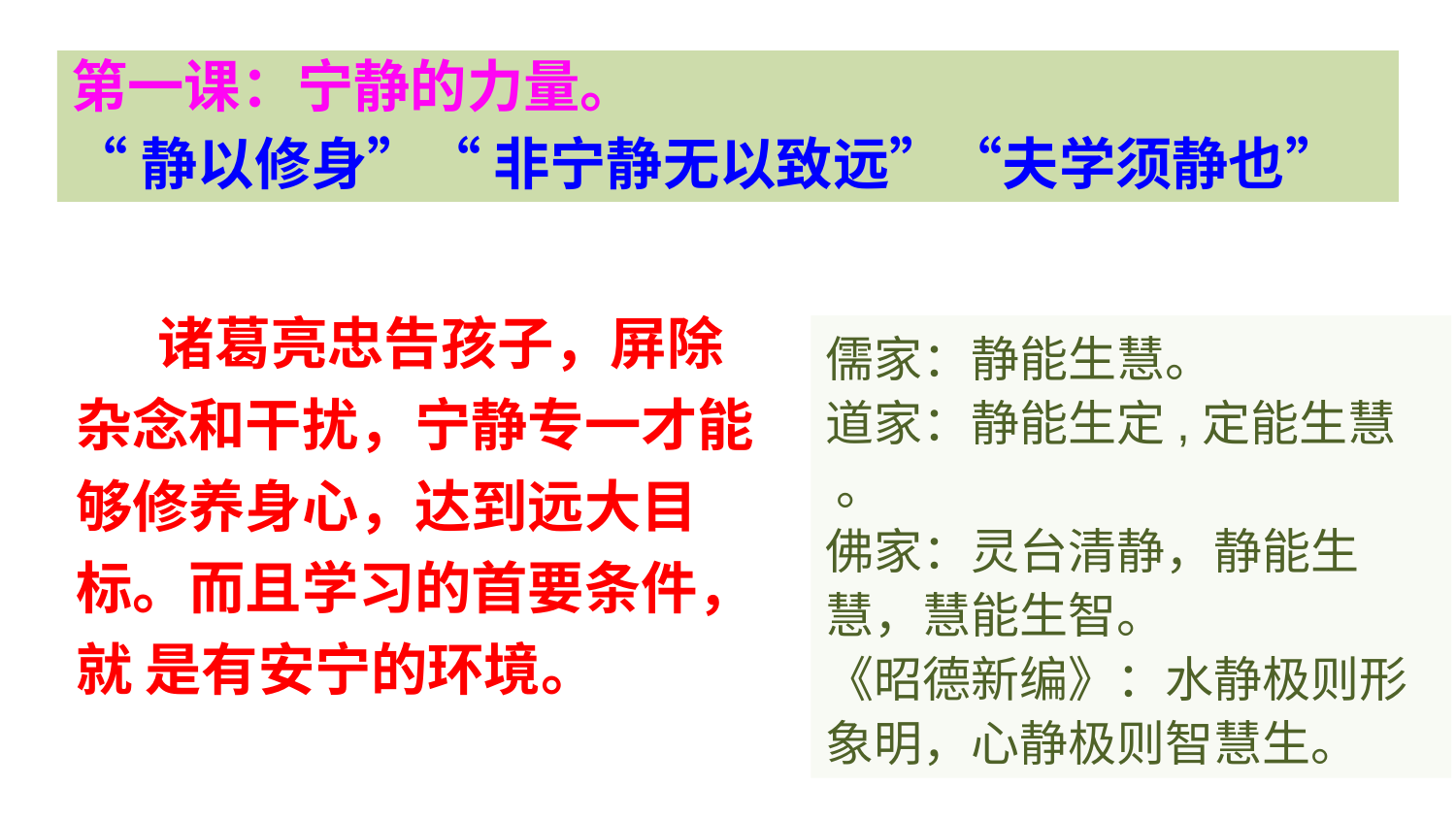

第一课：宁静的力量。
“静以修身”“ 非宁静无以致远”“夫学须静也”
　  诸葛亮忠告孩子，屏除杂念和干扰，宁静专一才能够修养身心，达到远大目标。而且学习的首要条件，就 是有安宁的环境。
儒家：静能生慧。
道家：静能生定,定能生慧 。
佛家：灵台清静，静能生慧，慧能生智。
《昭德新编》：水静极则形象明，心静极则智慧生。